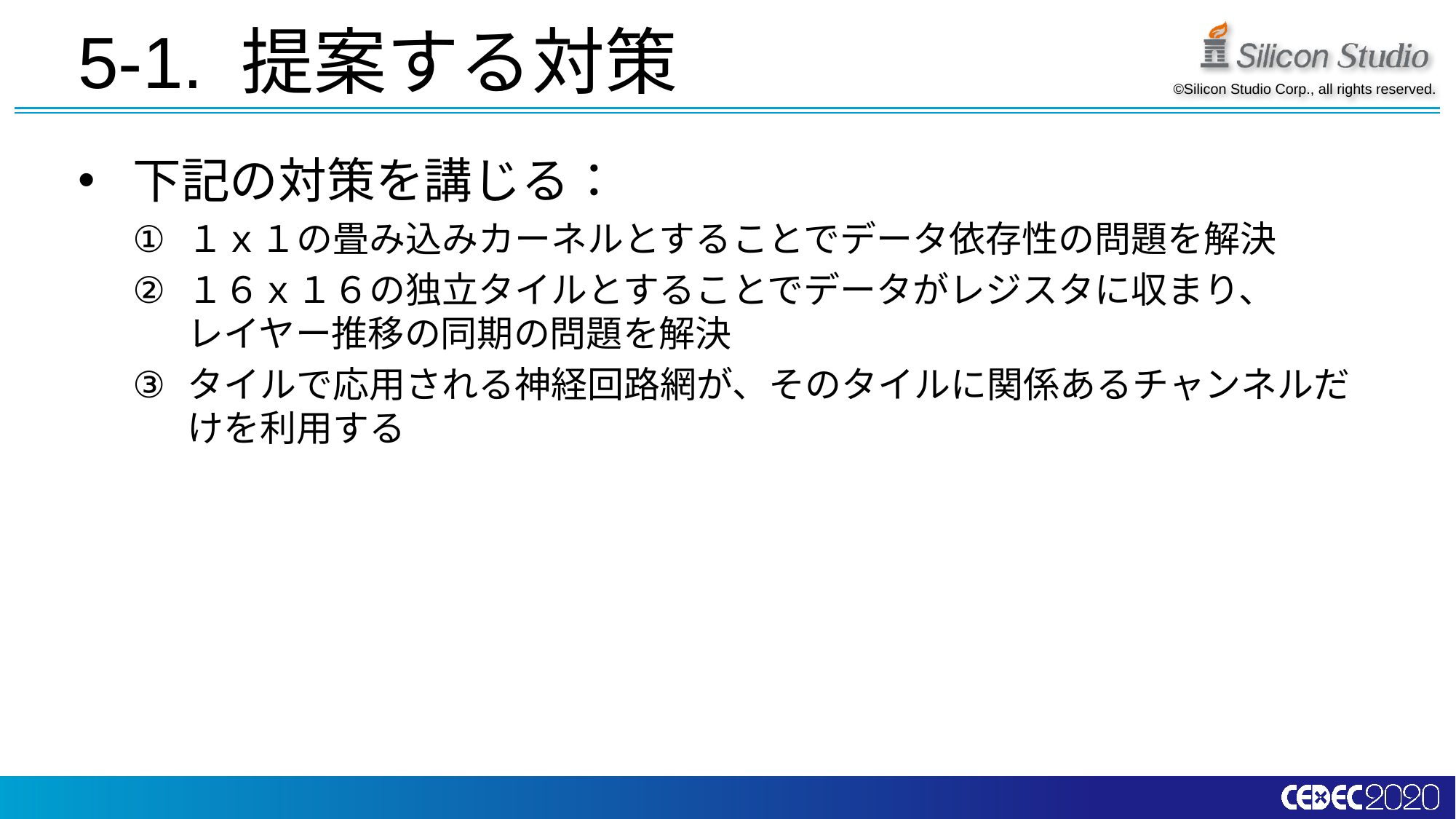

# 5-1. 提案する対策
下記の対策を講じる：
１ｘ１の畳み込みカーネルとすることでデータ依存性の問題を解決
１６ｘ１６の独立タイルとすることでデータがレジスタに収まり、
レイヤー推移の同期の問題を解決
タイルで応用される神経回路網が、そのタイルに関係あるチャンネルだけを利用する